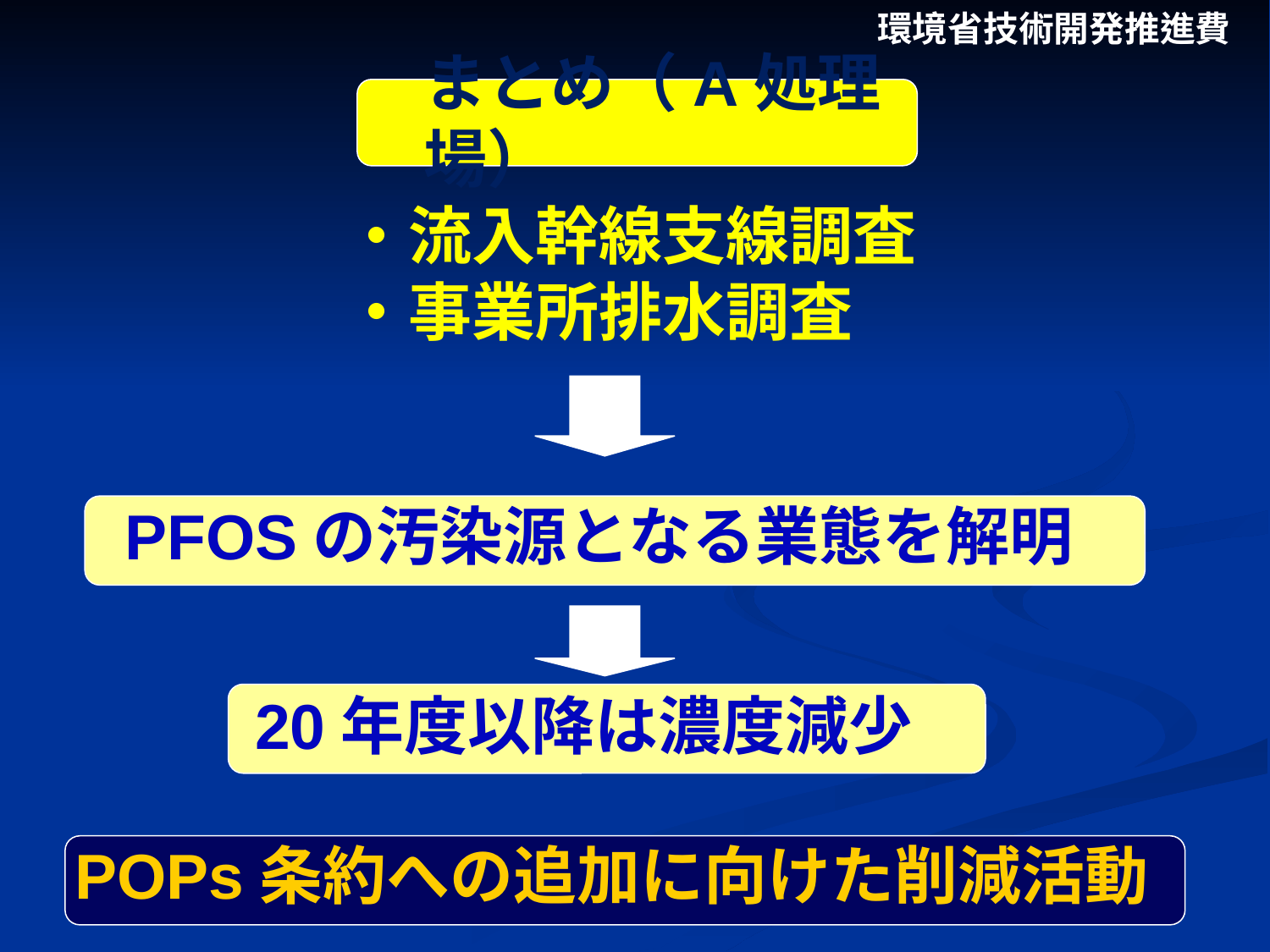

環境省技術開発推進費

まとめ（A処理場）
・流入幹線支線調査
・事業所排水調査

PFOSの汚染源となる業態を解明

20年度以降は濃度減少

POPs条約への追加に向けた削減活動